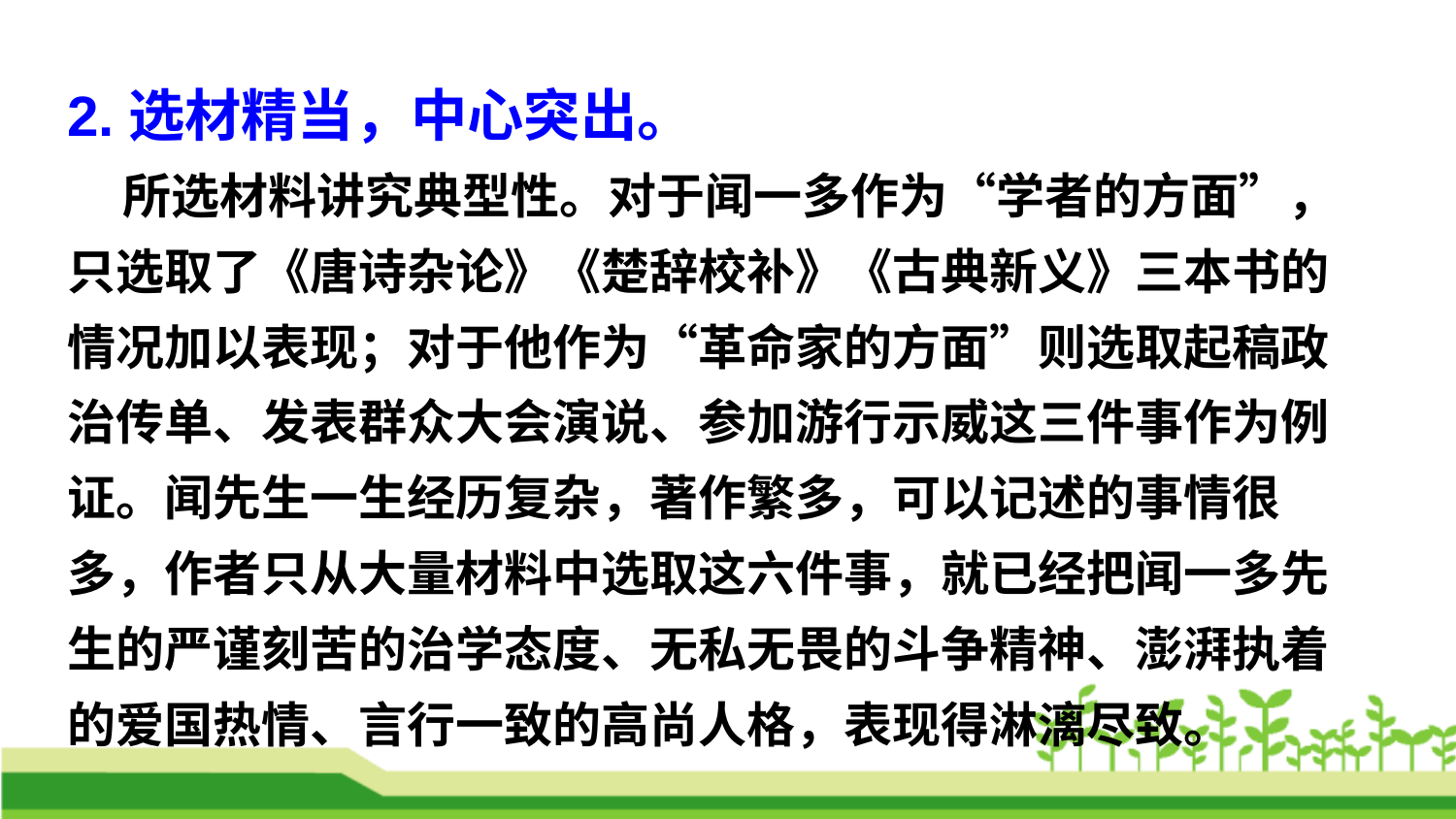

2.选材精当，中心突出。
    所选材料讲究典型性。对于闻一多作为“学者的方面”，只选取了《唐诗杂论》《楚辞校补》《古典新义》三本书的情况加以表现；对于他作为“革命家的方面”则选取起稿政治传单、发表群众大会演说、参加游行示威这三件事作为例证。闻先生一生经历复杂，著作繁多，可以记述的事情很多，作者只从大量材料中选取这六件事，就已经把闻一多先生的严谨刻苦的治学态度、无私无畏的斗争精神、澎湃执着的爱国热情、言行一致的高尚人格，表现得淋漓尽致。